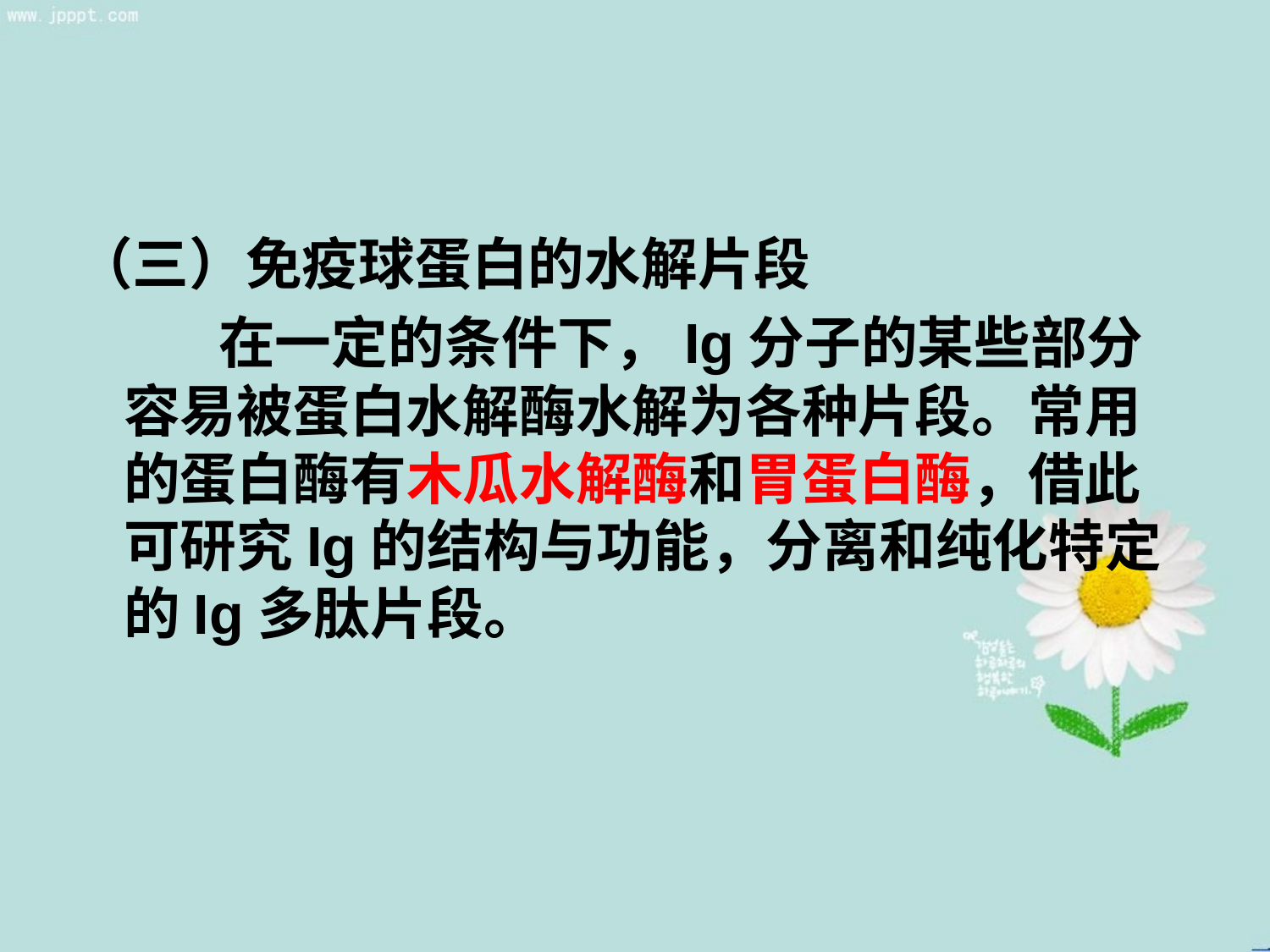

#
（三）免疫球蛋白的水解片段
          在一定的条件下，Ig分子的某些部分容易被蛋白水解酶水解为各种片段。常用的蛋白酶有木瓜水解酶和胃蛋白酶，借此可研究Ig的结构与功能，分离和纯化特定的Ig多肽片段。